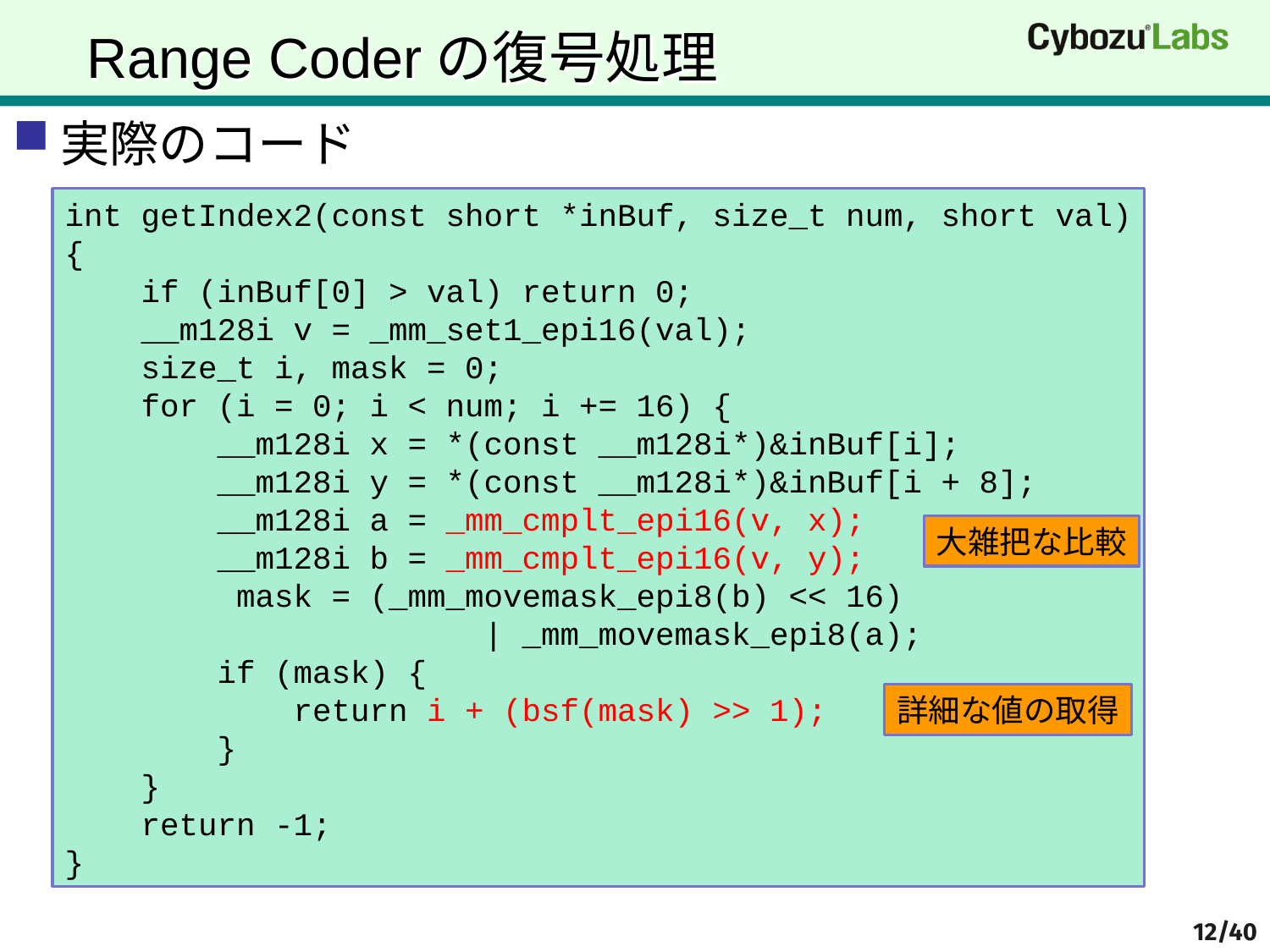

# Range Coderの復号処理
実際のコード
int getIndex2(const short *inBuf, size_t num, short val)
{
    if (inBuf[0] > val) return 0;
    __m128i v = _mm_set1_epi16(val);
    size_t i, mask = 0;
    for (i = 0; i < num; i += 16) {
        __m128i x = *(const __m128i*)&inBuf[i];
        __m128i y = *(const __m128i*)&inBuf[i + 8];
        __m128i a = _mm_cmplt_epi16(v, x);
        __m128i b = _mm_cmplt_epi16(v, y);
         mask = (_mm_movemask_epi8(b) << 16)
                      | _mm_movemask_epi8(a);
        if (mask) {
            return i + (bsf(mask) >> 1);
        }
    }
    return -1;
}
大雑把な比較
詳細な値の取得

12/40